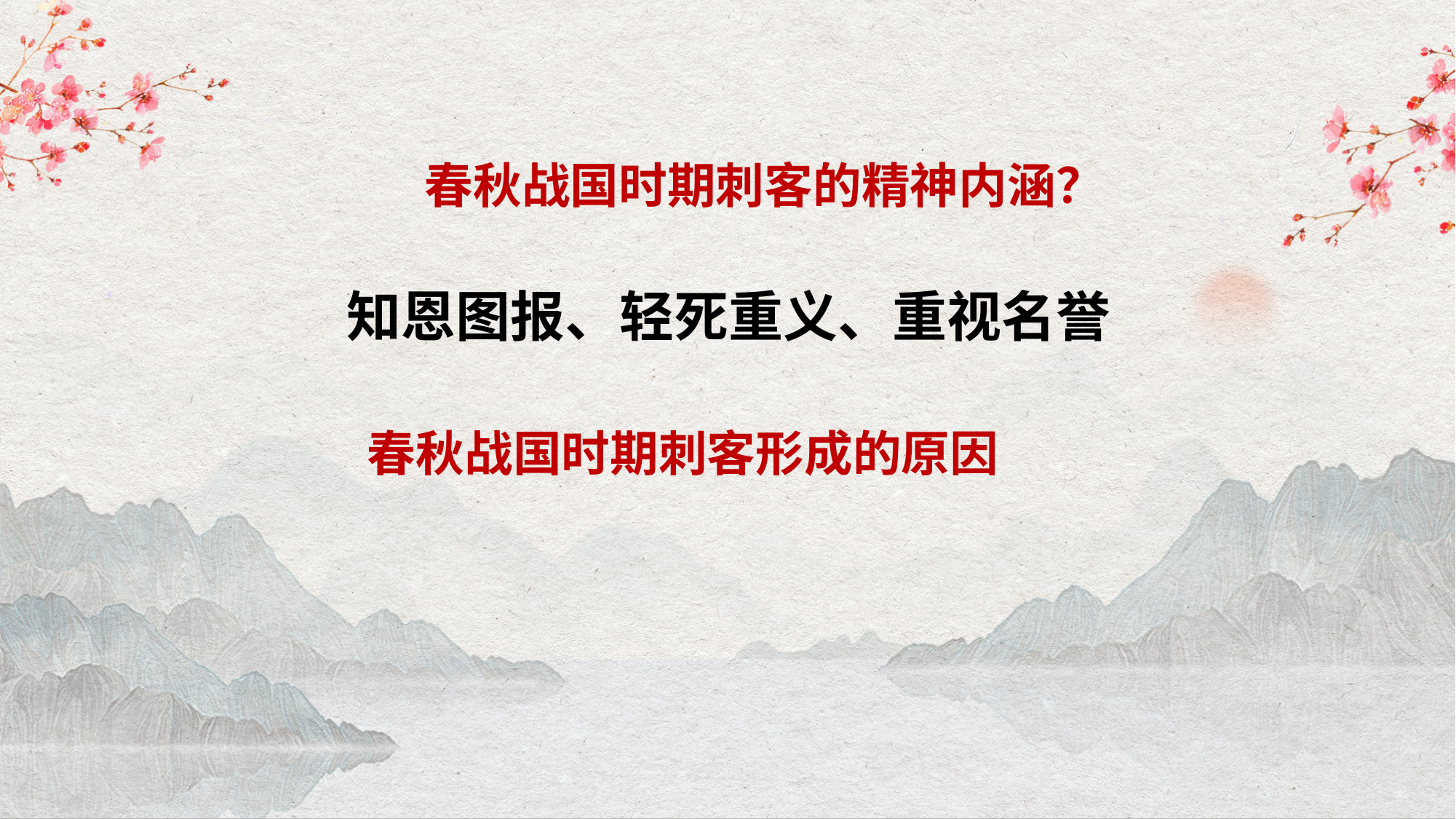

春秋战国时期刺客的精神内涵？
知恩图报、轻死重义、重视名誉
春秋战国时期刺客形成的原因